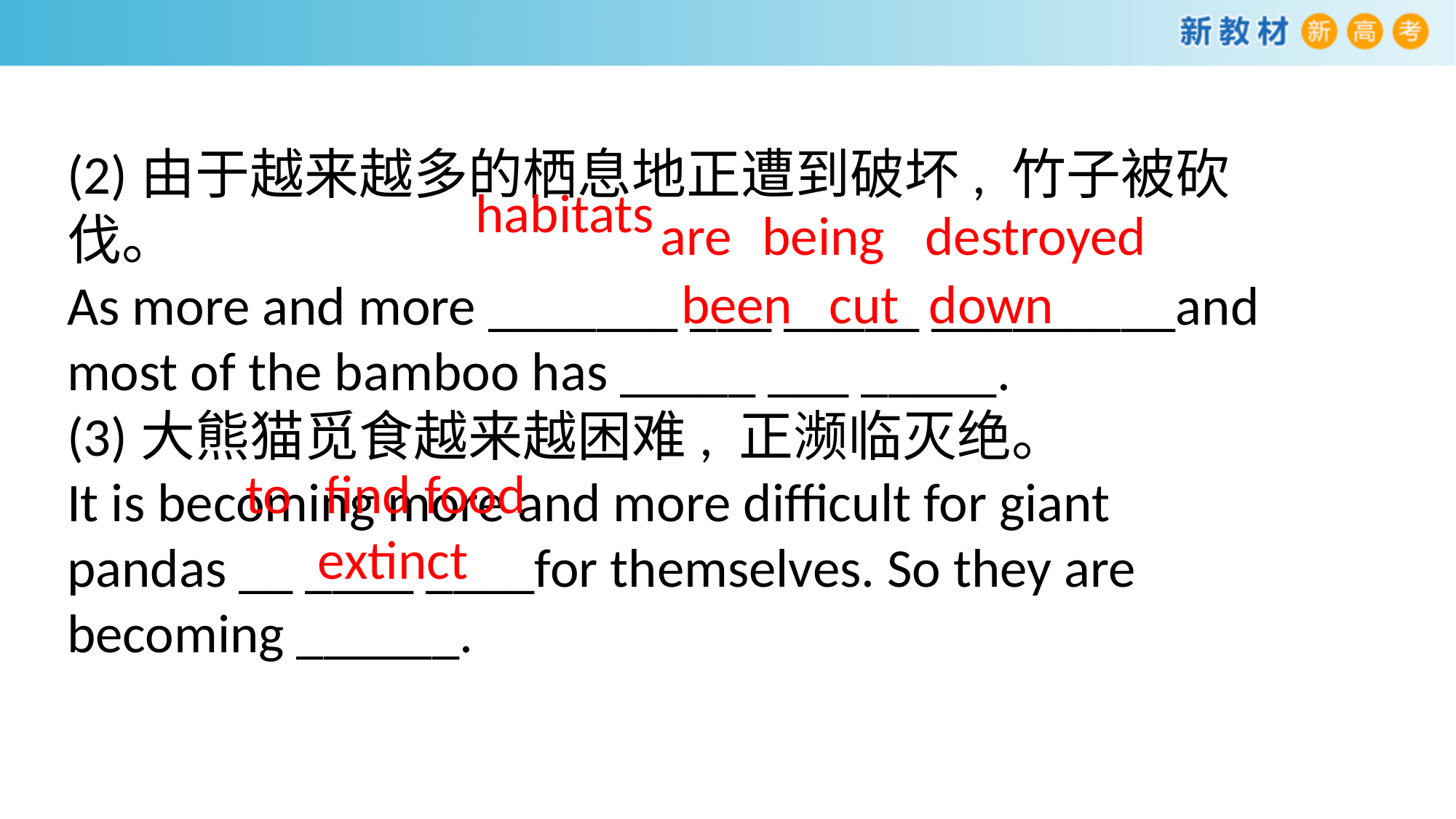

(2)由于越来越多的栖息地正遭到破坏, 竹子被砍伐。
As more and more _______ ___ _____ _________and most of the bamboo has _____ ___ _____.
(3)大熊猫觅食越来越困难, 正濒临灭绝。
It is becoming more and more difficult for giant pandas __ ____ ____for themselves. So they are
becoming ______.
habitats
are
being
destroyed
been
cut
down
to
find
food
extinct